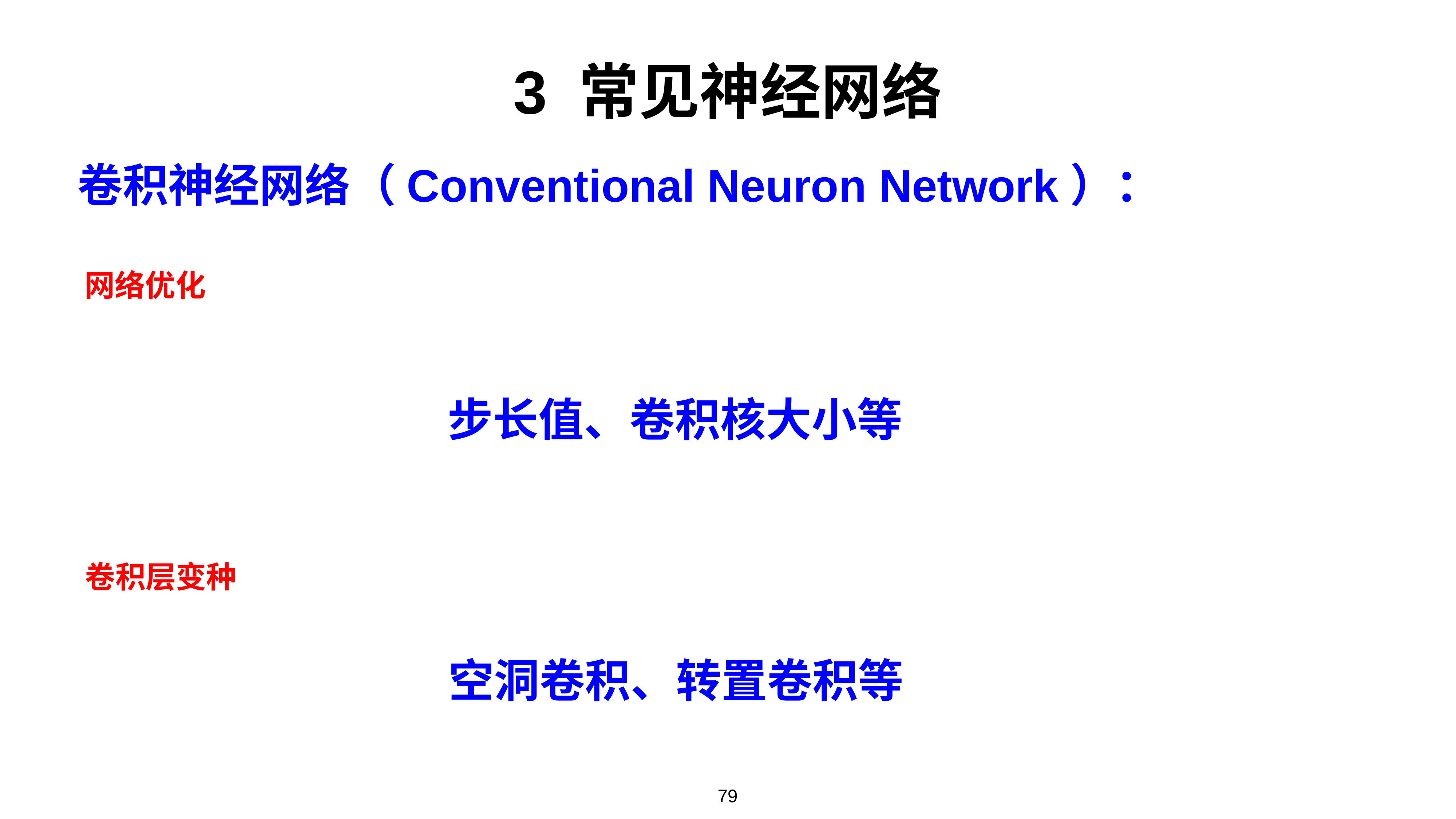

# 3 常见神经网络
卷积神经网络（Conventional Neuron Network）：

网络优化
步长值、卷积核大小等
卷积层变种

空洞卷积、转置卷积等
79